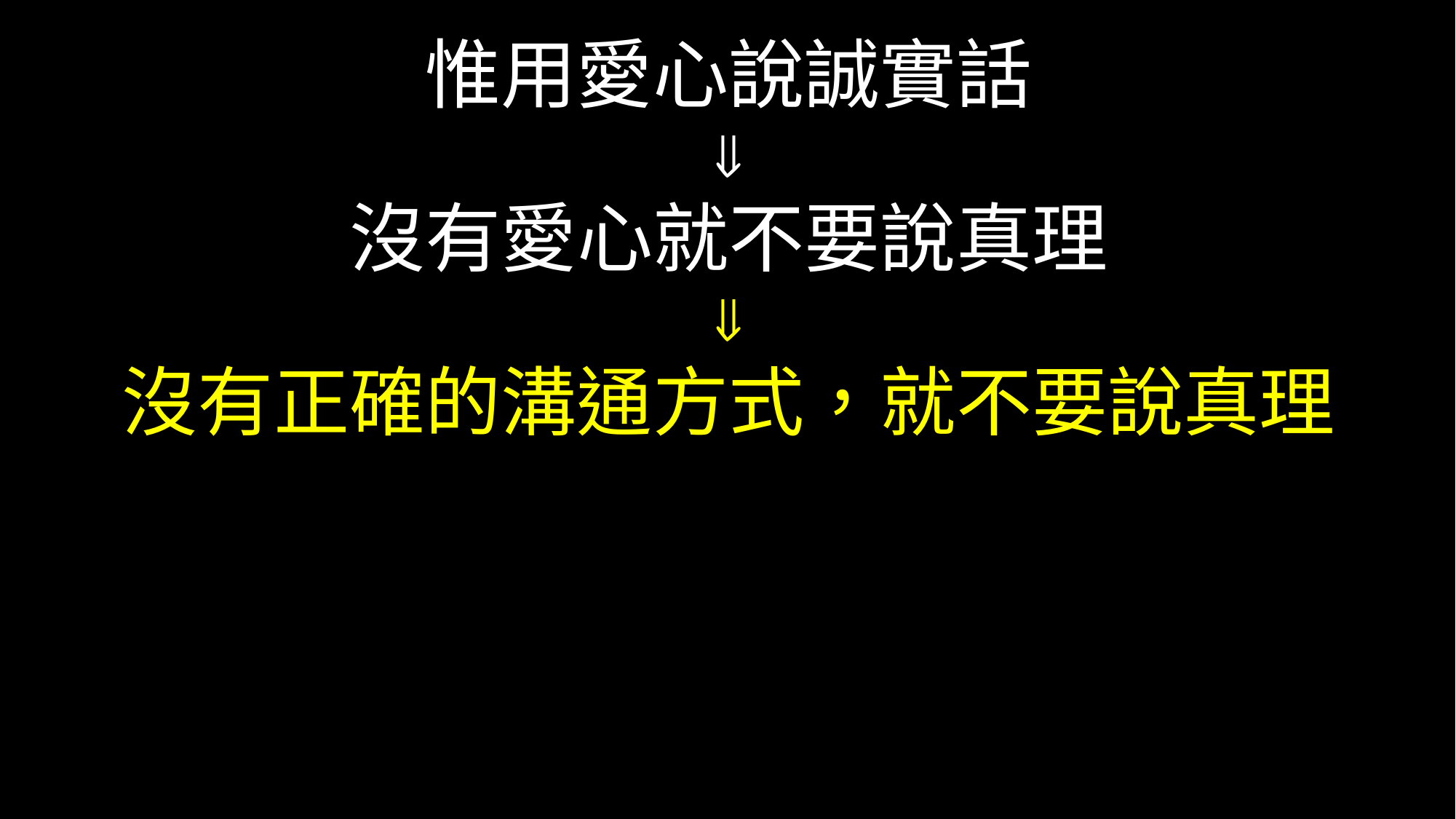

惟用愛心說誠實話
⇓
沒有愛心就不要說真理
⇓
沒有正確的溝通方式，就不要說真理